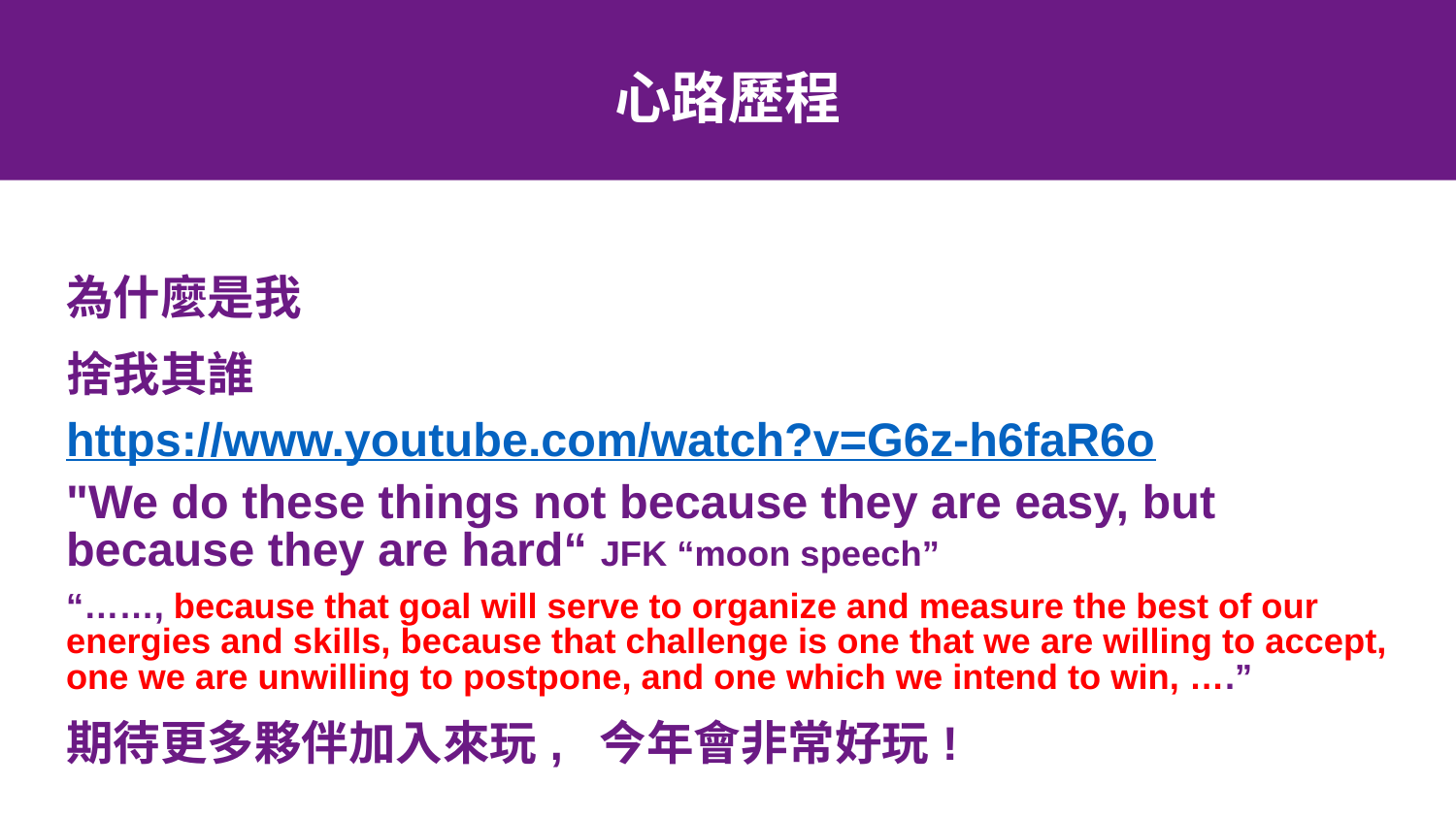

# 心路歷程

為什麼是我
捨我其誰
https://www.youtube.com/watch?v=G6z-h6faR6o
"We do these things not because they are easy, but because they are hard“ JFK “moon speech”
“……, because that goal will serve to organize and measure the best of our energies and skills, because that challenge is one that we are willing to accept, one we are unwilling to postpone, and one which we intend to win, ….”
期待更多夥伴加入來玩,  今年會非常好玩!